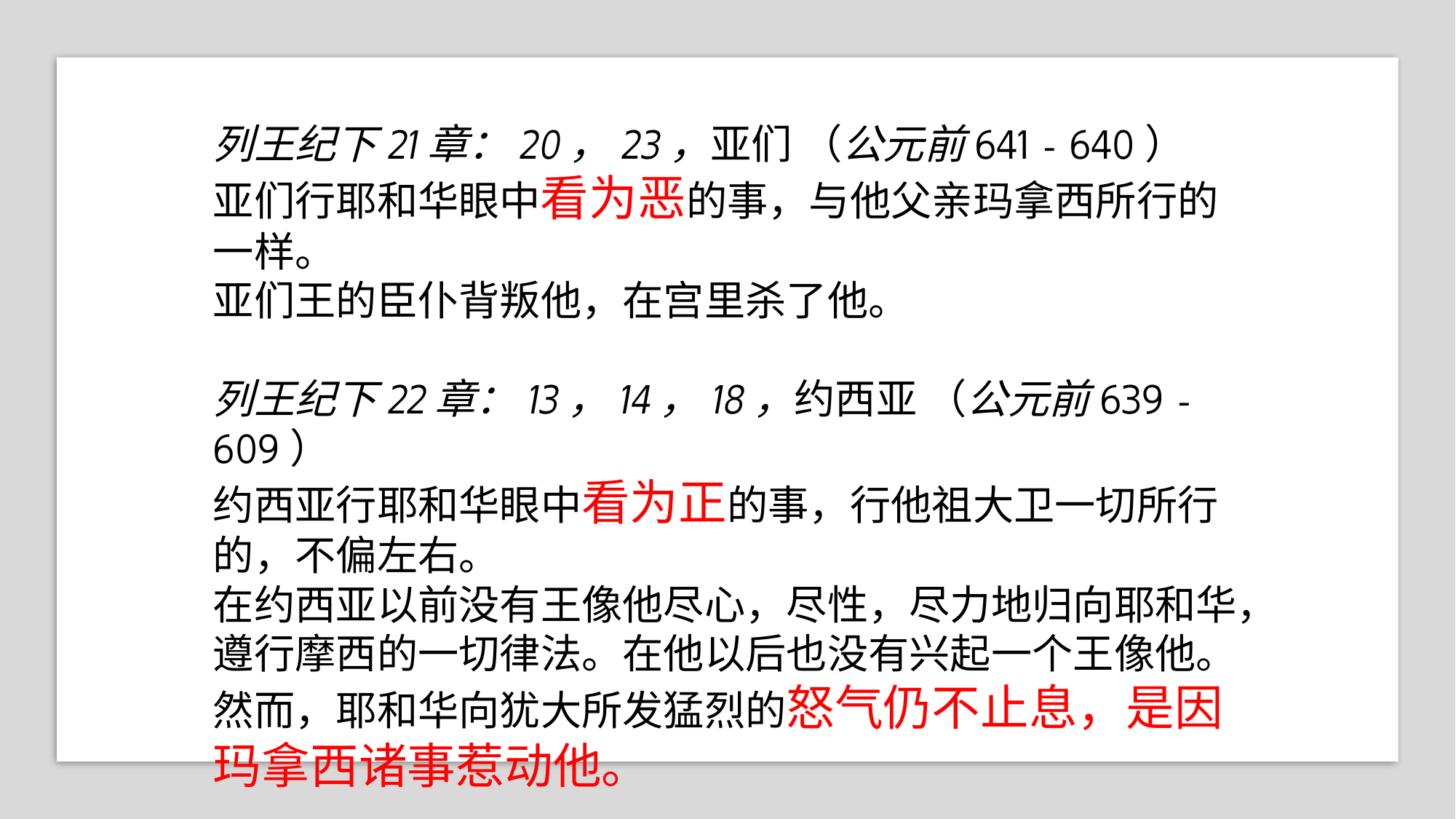

列王纪下21章：20，23，亚们 （公元前641 - 640）
亚们行耶和华眼中看为恶的事，与他父亲玛拿西所行的一样。
亚们王的臣仆背叛他，在宫里杀了他。

列王纪下22章：13，14，18，约西亚 （公元前639 - 609）
约西亚行耶和华眼中看为正的事，行他祖大卫一切所行的，不偏左右。
在约西亚以前没有王像他尽心，尽性，尽力地归向耶和华，遵行摩西的一切律法。在他以后也没有兴起一个王像他。
然而，耶和华向犹大所发猛烈的怒气仍不止息，是因玛拿西诸事惹动他。